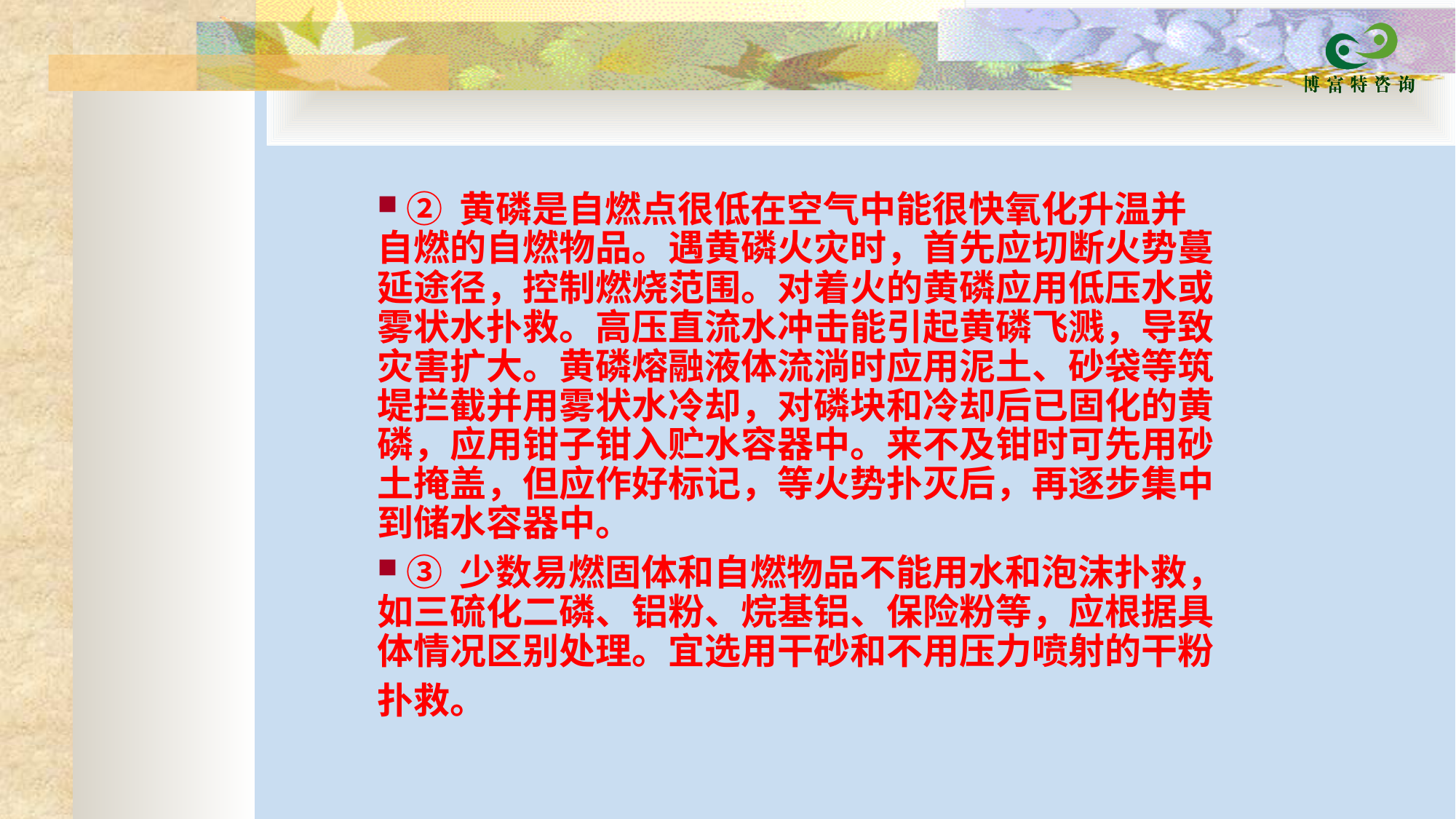

② 黄磷是自燃点很低在空气中能很快氧化升温并自燃的自燃物品。遇黄磷火灾时，首先应切断火势蔓延途径，控制燃烧范围。对着火的黄磷应用低压水或雾状水扑救。高压直流水冲击能引起黄磷飞溅，导致灾害扩大。黄磷熔融液体流淌时应用泥土、砂袋等筑堤拦截并用雾状水冷却，对磷块和冷却后已固化的黄磷，应用钳子钳入贮水容器中。来不及钳时可先用砂土掩盖，但应作好标记，等火势扑灭后，再逐步集中到储水容器中。
 ③ 少数易燃固体和自燃物品不能用水和泡沫扑救，如三硫化二磷、铝粉、烷基铝、保险粉等，应根据具体情况区别处理。宜选用干砂和不用压力喷射的干粉扑救。